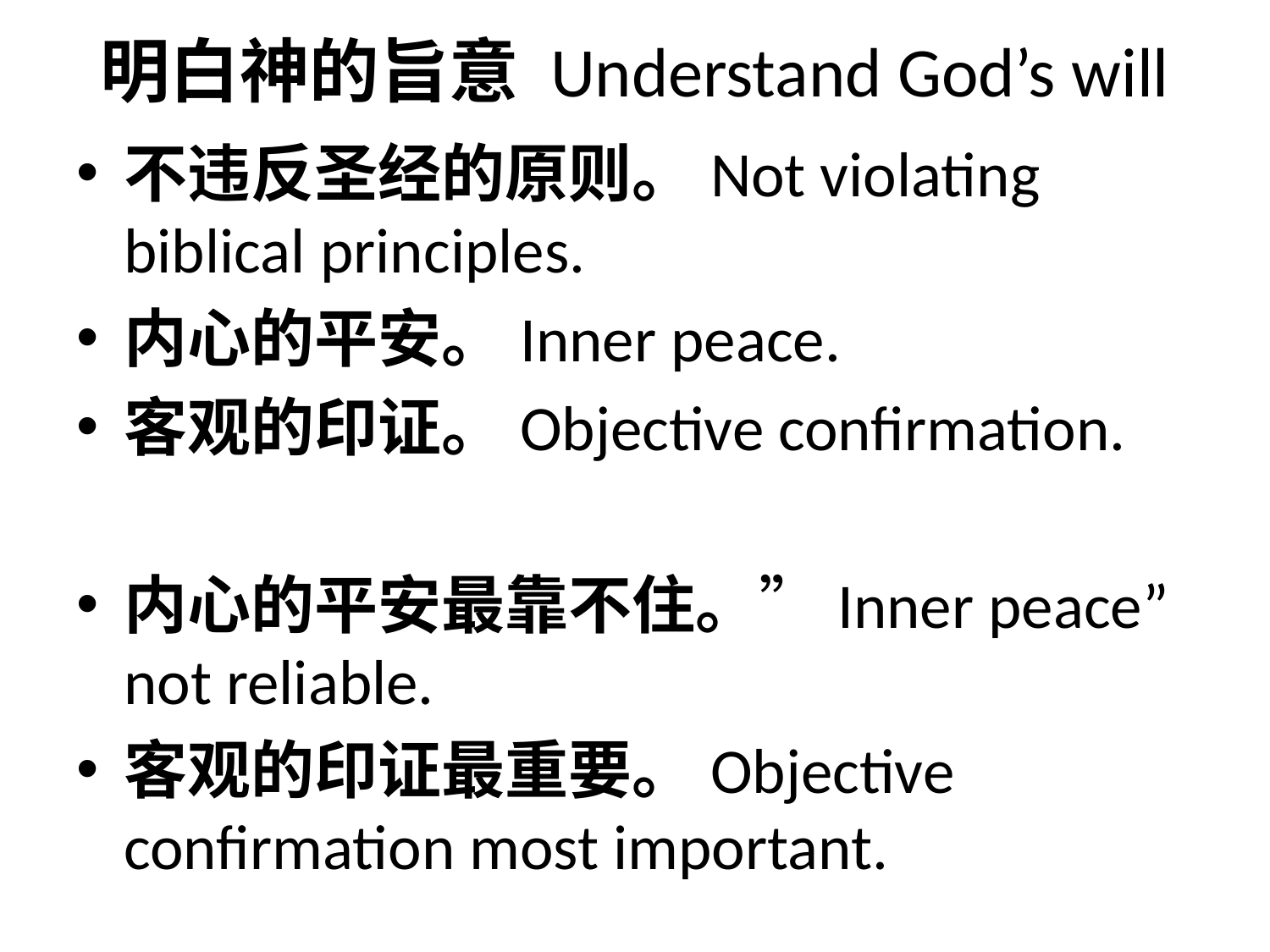

# 明白神的旨意 Understand God’s will
不违反圣经的原则。Not violating biblical principles.
内心的平安。Inner peace.
客观的印证。Objective confirmation.

内心的平安最靠不住。”Inner peace” not reliable.
客观的印证最重要。Objective confirmation most important.